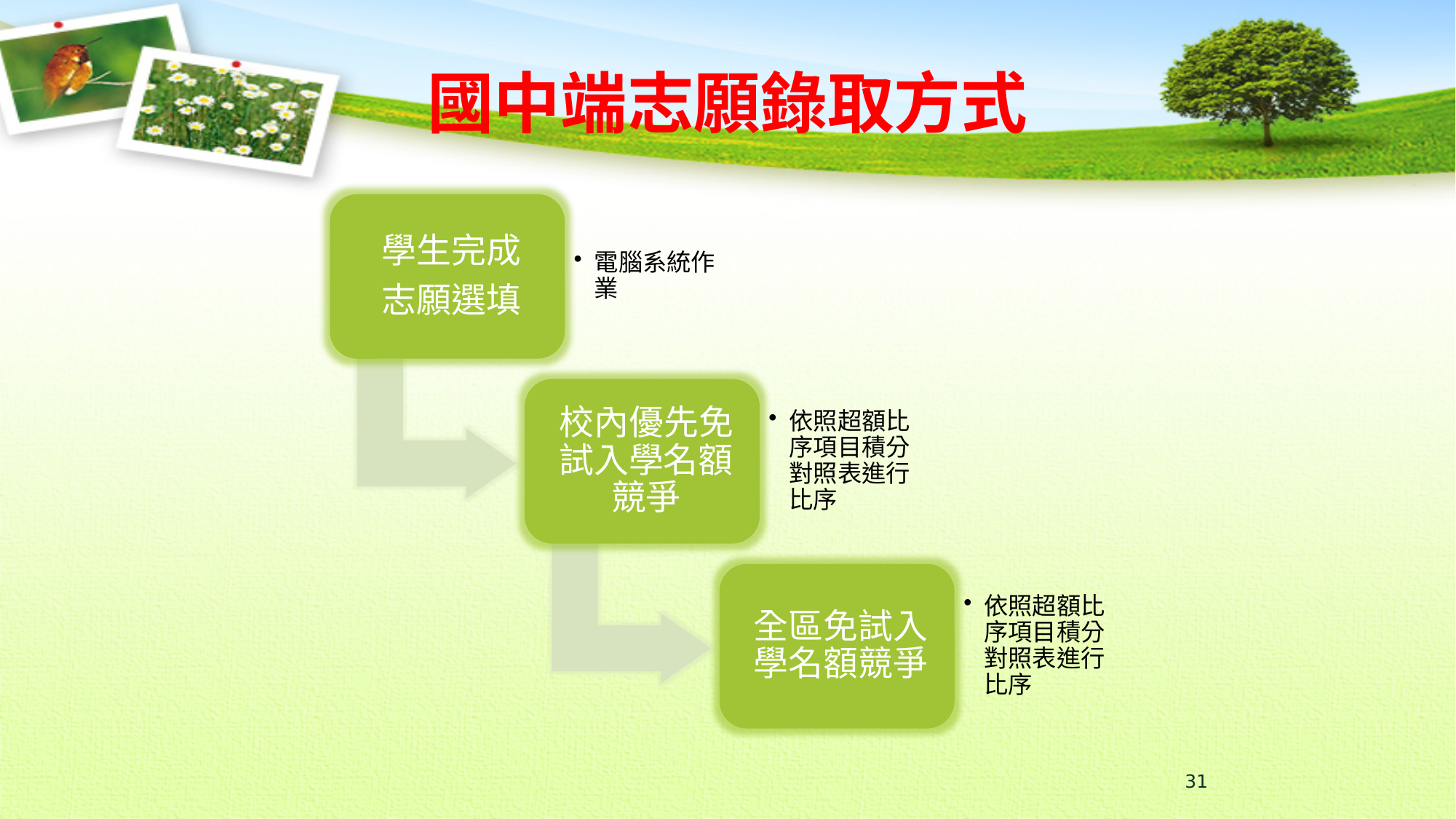

國中端志願錄取方式
學生完成
志願選填
電腦系統作業
校內優先免試入學名額競爭
依照超額比序項目積分對照表進行比序
全區免試入學名額競爭
依照超額比序項目積分對照表進行比序
31